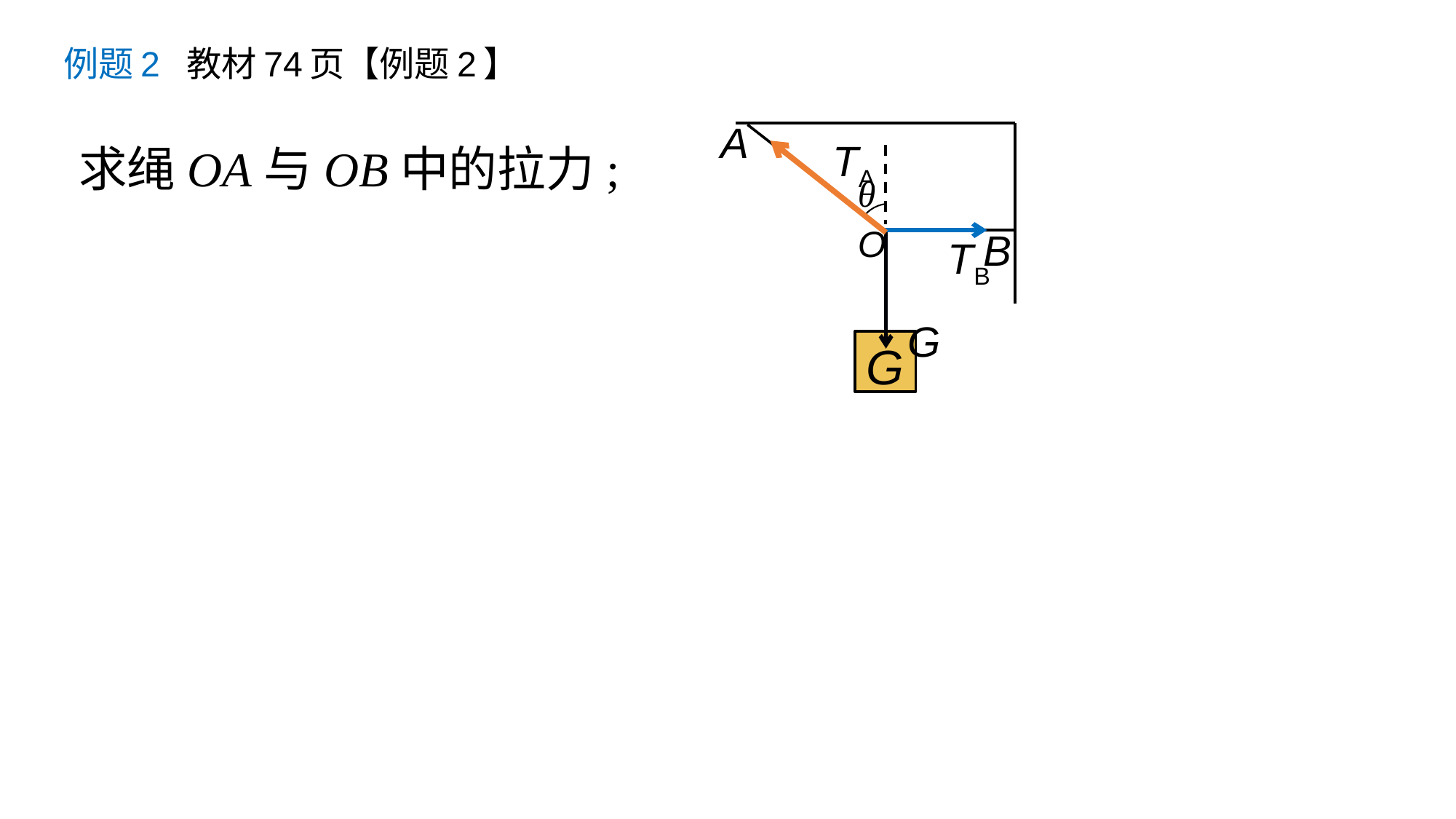

例题2  教材74页【例题2】

A
θ

O
B
G
TA
TB
G
求绳OA与OB中的拉力;

8